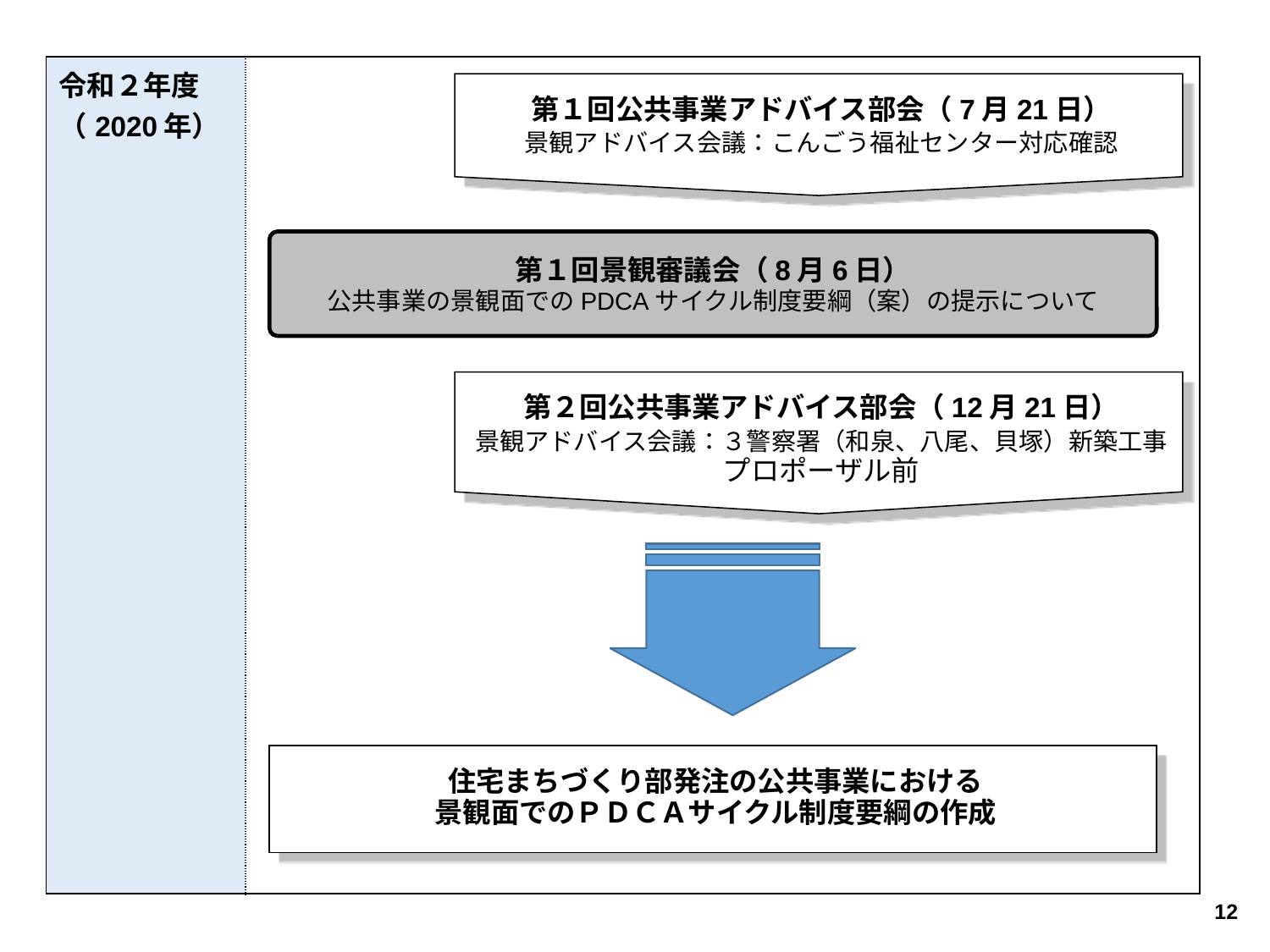

第１回公共事業アドバイス部会（7月21日）
景観アドバイス会議：こんごう福祉センター対応確認
| 令和２年度 （2020年） |  |
| --- | --- |
第２回公共事業アドバイス部会（12月21日）
景観アドバイス会議：３警察署（和泉、八尾、貝塚）新築工事
プロポーザル前
第１回景観審議会（8月6日）
公共事業の景観面でのPDCAサイクル制度要綱（案）の提示について
住宅まちづくり部発注の公共事業における
景観面でのＰＤＣＡサイクル制度要綱の作成

12